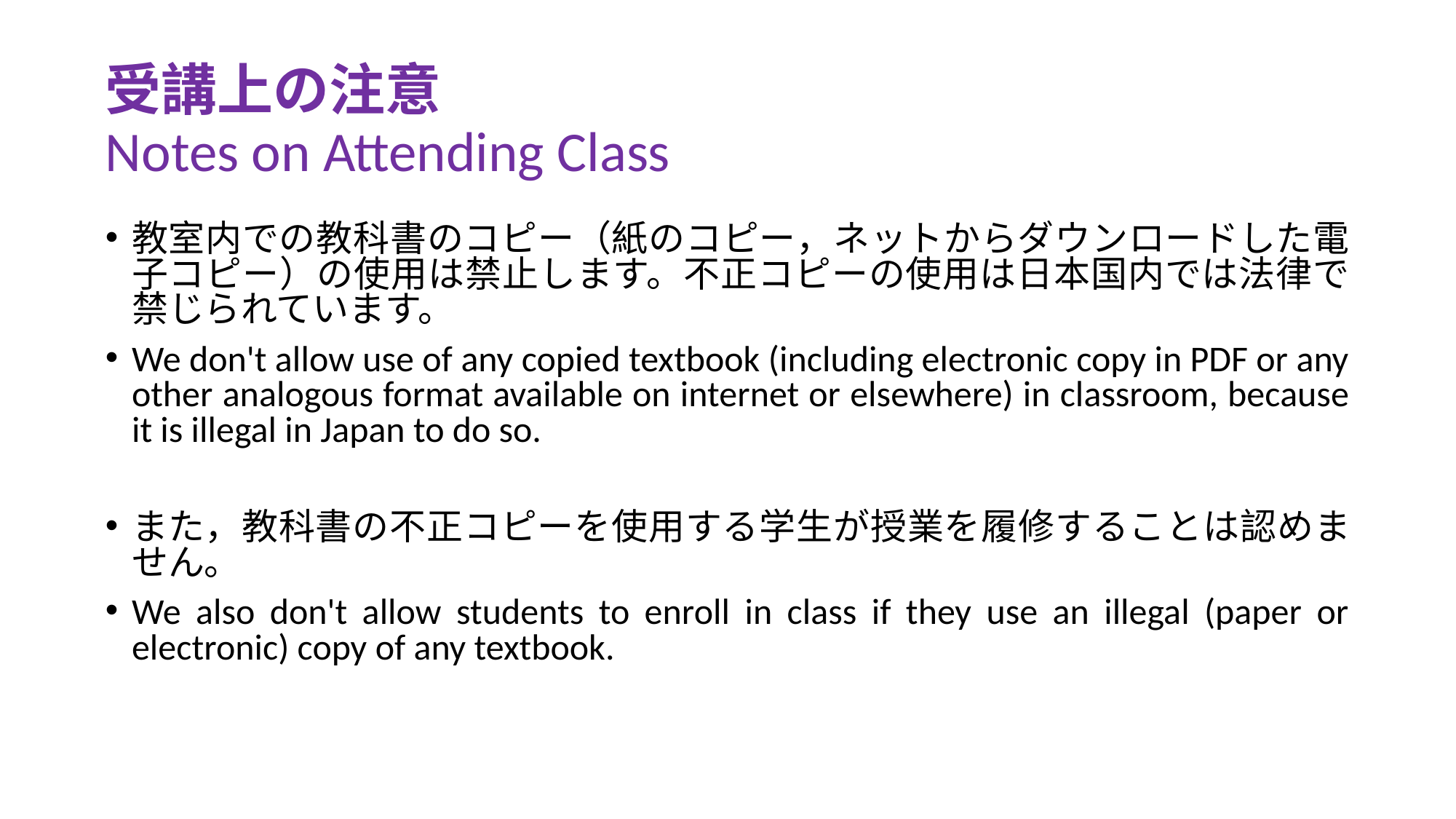

# 受講上の注意 Notes on Attending Class
教室内での教科書のコピー（紙のコピー，ネットからダウンロードした電子コピー）の使用は禁止します。不正コピーの使用は日本国内では法律で禁じられています。
We don't allow use of any copied textbook (including electronic copy in PDF or any other analogous format available on internet or elsewhere) in classroom, because it is illegal in Japan to do so.

また，教科書の不正コピーを使用する学生が授業を履修することは認めません。
We also don't allow students to enroll in class if they use an illegal (paper or electronic) copy of any textbook.